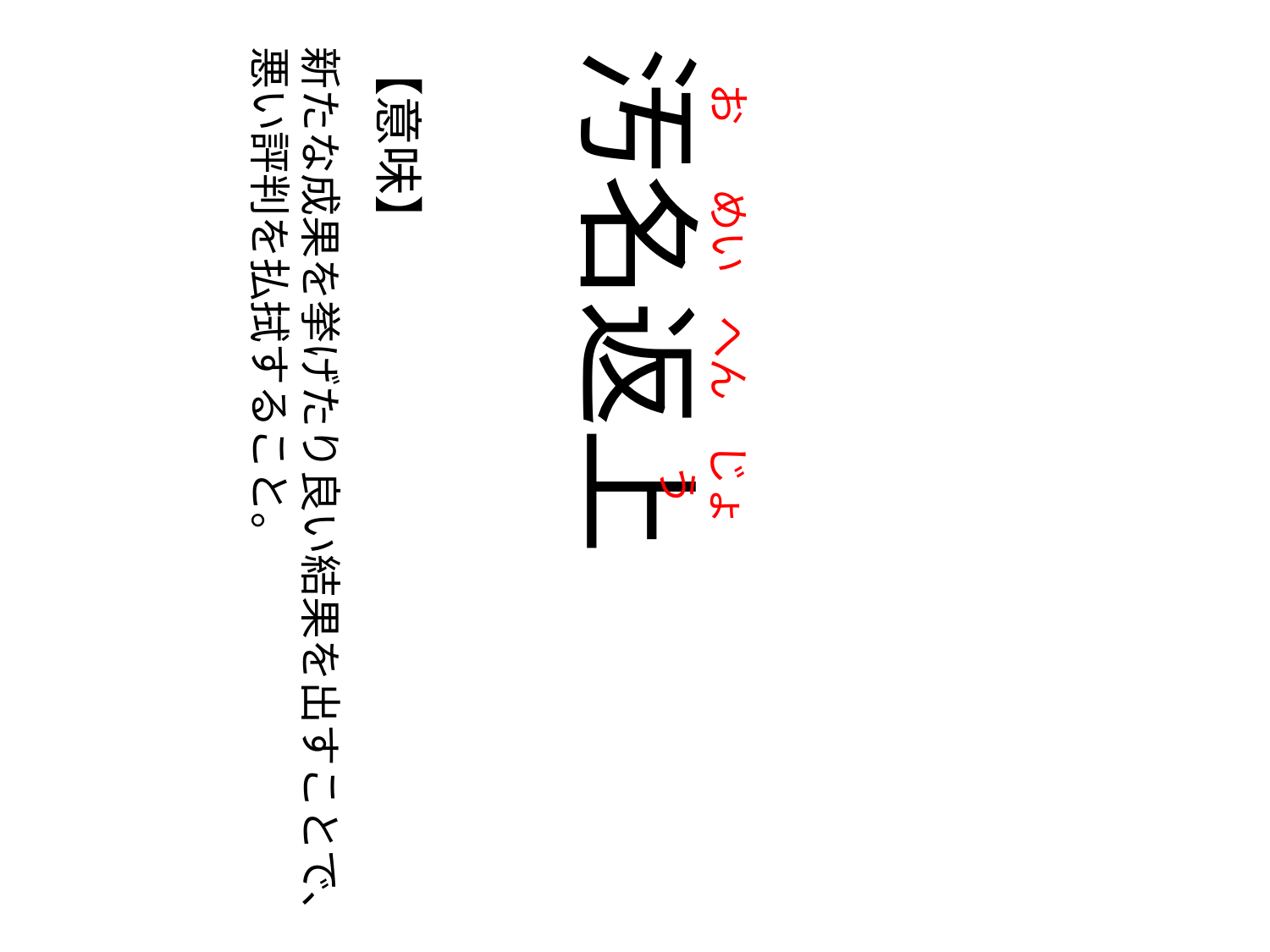

お
の
めい
の
へん
の
じょう
新たな成果を挙げたり良い結果を出すことで、
悪い評判を払拭すること。
【意味】
汚名返上